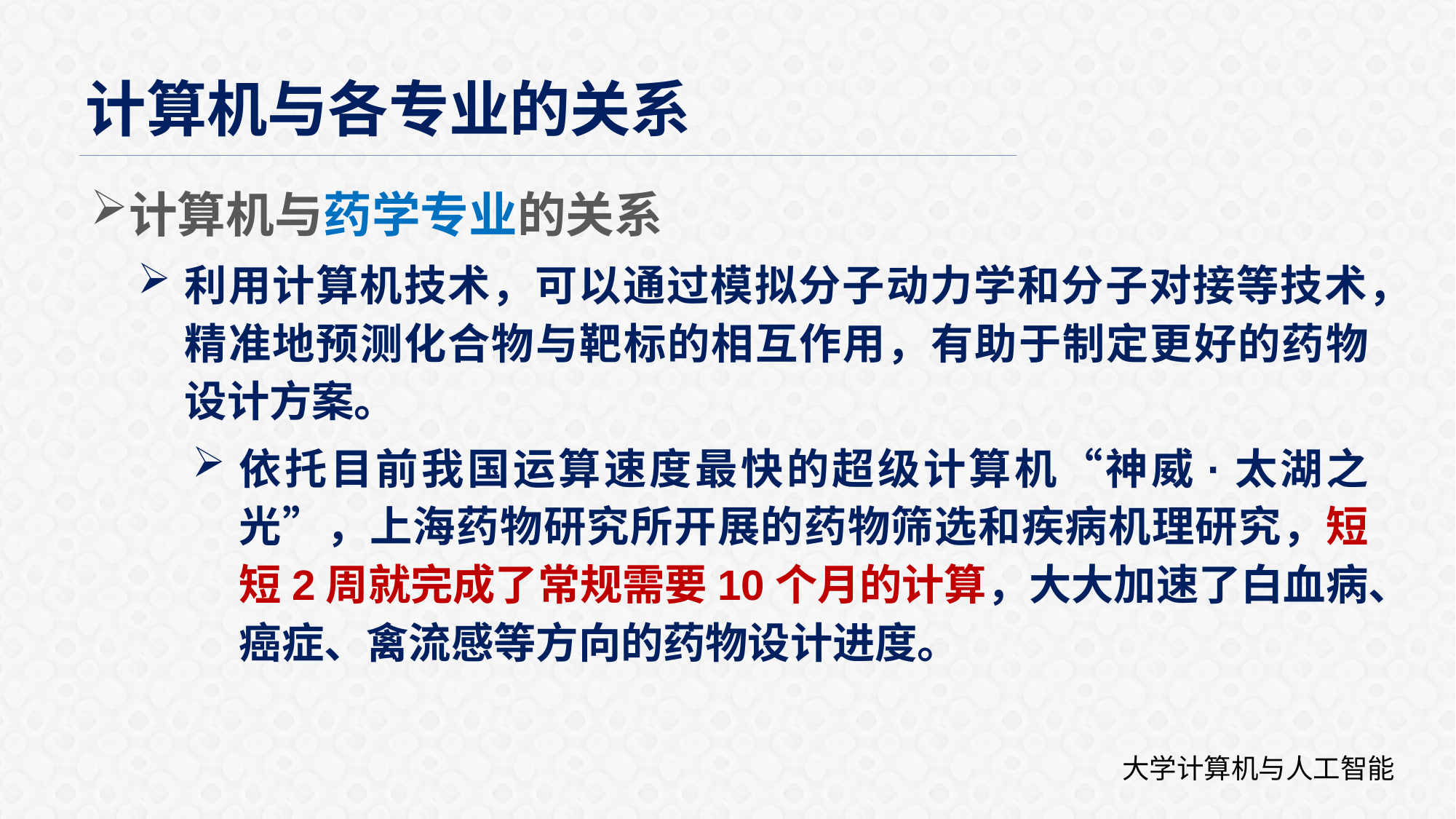

计算机与各专业的关系
计算机与药学专业的关系
利用计算机技术，可以通过模拟分子动力学和分子对接等技术，精准地预测化合物与靶标的相互作用，有助于制定更好的药物设计方案。
依托目前我国运算速度最快的超级计算机“神威·太湖之光”，上海药物研究所开展的药物筛选和疾病机理研究，短短2周就完成了常规需要10个月的计算，大大加速了白血病、癌症、禽流感等方向的药物设计进度。